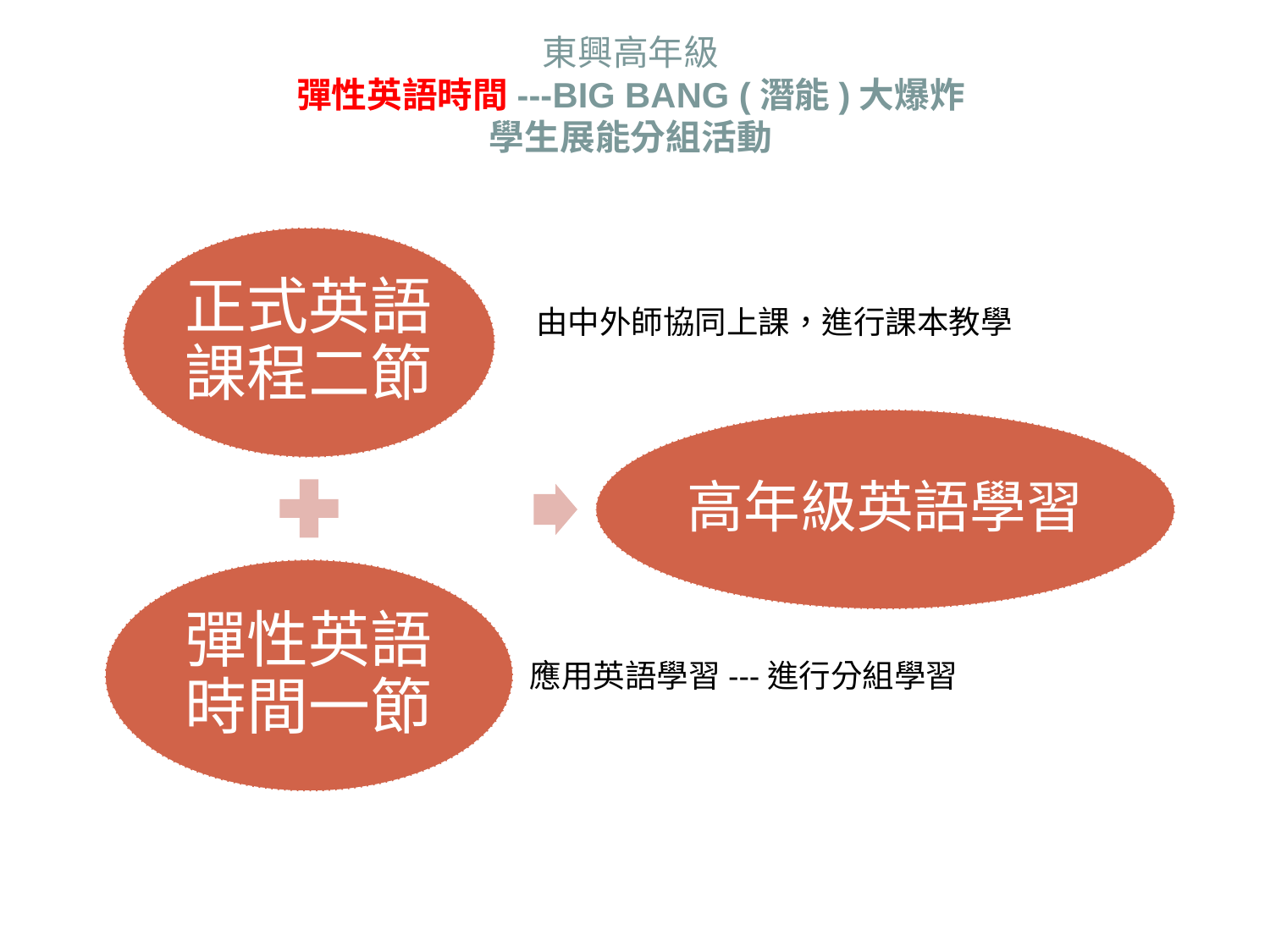

# 東興高年級 彈性英語時間---BIG BANG (潛能)大爆炸 學生展能分組活動
正式英語課程二節

彈性英語時間一節

高年級英語學習
由中外師協同上課，進行課本教學
應用英語學習---進行分組學習